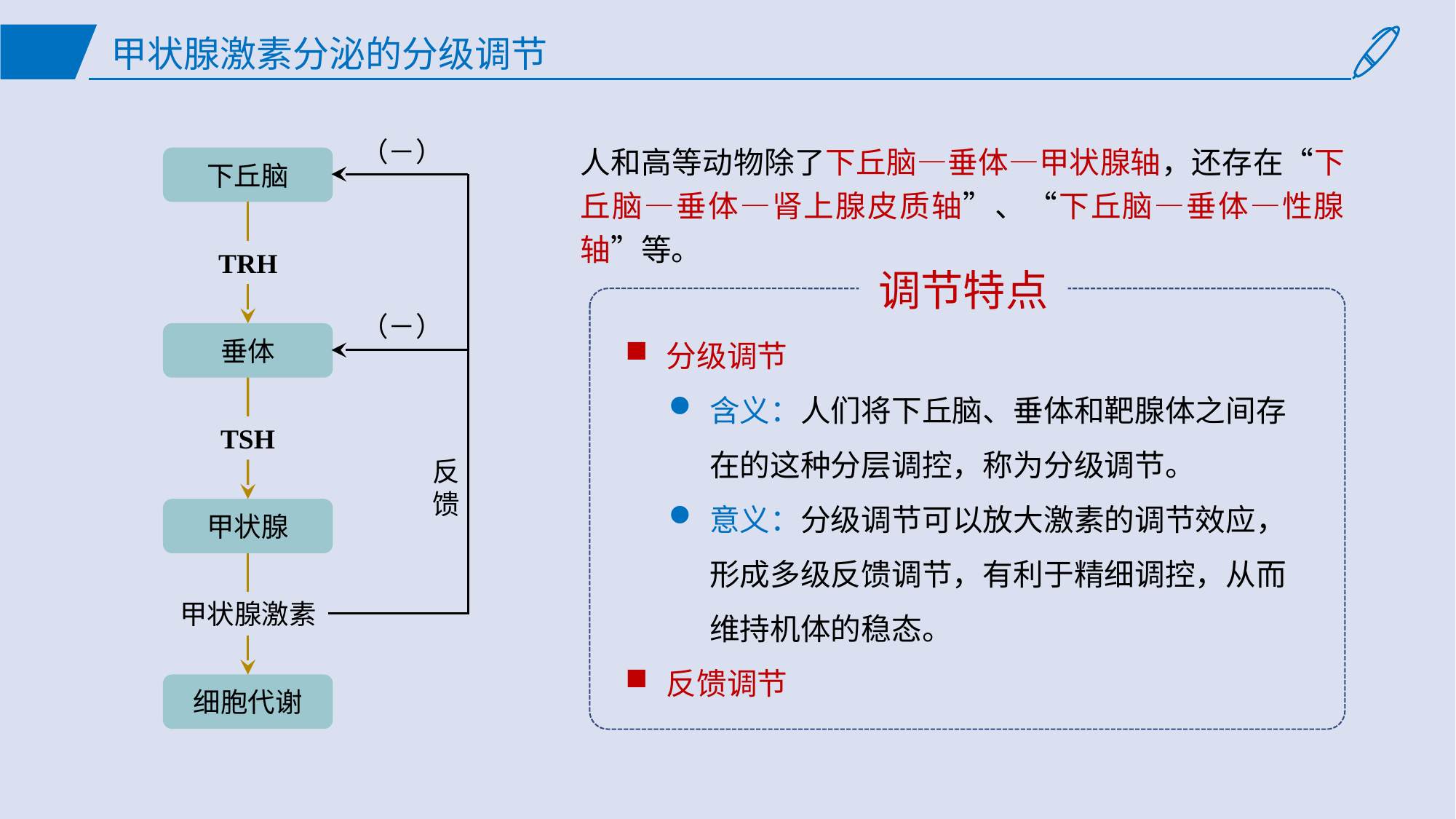

# 甲状腺激素分泌的分级调节
（－）
下丘脑
反馈
TRH
（－）
垂体
TSH
甲状腺
甲状腺激素
细胞代谢
人和高等动物除了下丘脑—垂体—甲状腺轴，还存在“下丘脑—垂体—肾上腺皮质轴”、“下丘脑—垂体—性腺轴”等。
调节特点

分级调节
含义：人们将下丘脑、垂体和靶腺体之间存在的这种分层调控，称为分级调节。
意义：分级调节可以放大激素的调节效应，形成多级反馈调节，有利于精细调控，从而维持机体的稳态。
反馈调节